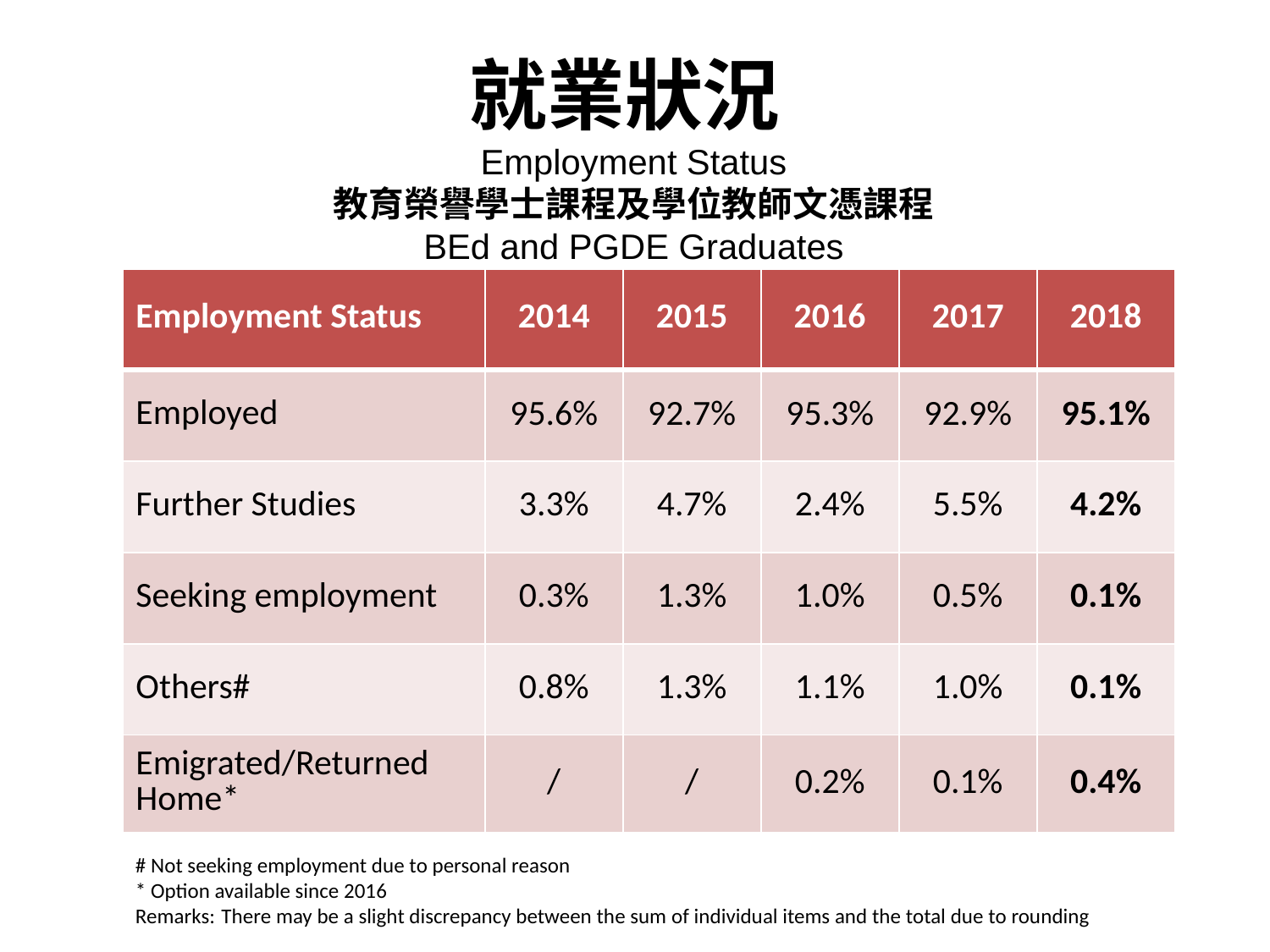

# 就業狀況 Employment Status 教育榮譽學士課程及學位教師文憑課程 BEd and PGDE Graduates
| Employment Status | 2014 | 2015 | 2016 | 2017 | 2018 |
| --- | --- | --- | --- | --- | --- |
| Employed | 95.6% | 92.7% | 95.3% | 92.9% | 95.1% |
| Further Studies | 3.3% | 4.7% | 2.4% | 5.5% | 4.2% |
| Seeking employment | 0.3% | 1.3% | 1.0% | 0.5% | 0.1% |
| Others# | 0.8% | 1.3% | 1.1% | 1.0% | 0.1% |
| Emigrated/Returned Home\* | / | / | 0.2% | 0.1% | 0.4% |
# Not seeking employment due to personal reason
* Option available since 2016
Remarks: There may be a slight discrepancy between the sum of individual items and the total due to rounding